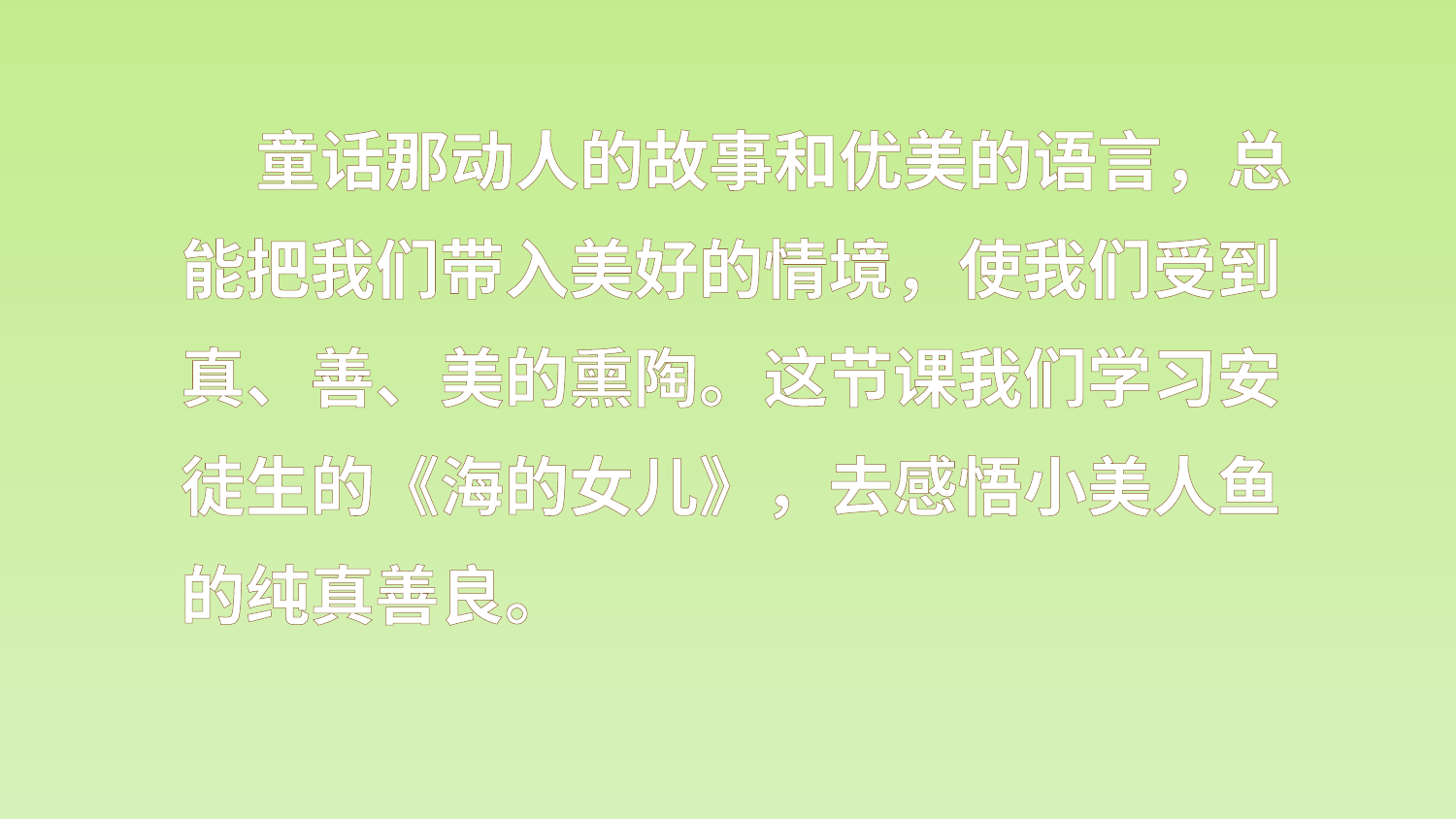

童话那动人的故事和优美的语言，总能把我们带入美好的情境，使我们受到真、善、美的熏陶。这节课我们学习安徒生的《海的女儿》，去感悟小美人鱼的纯真善良。